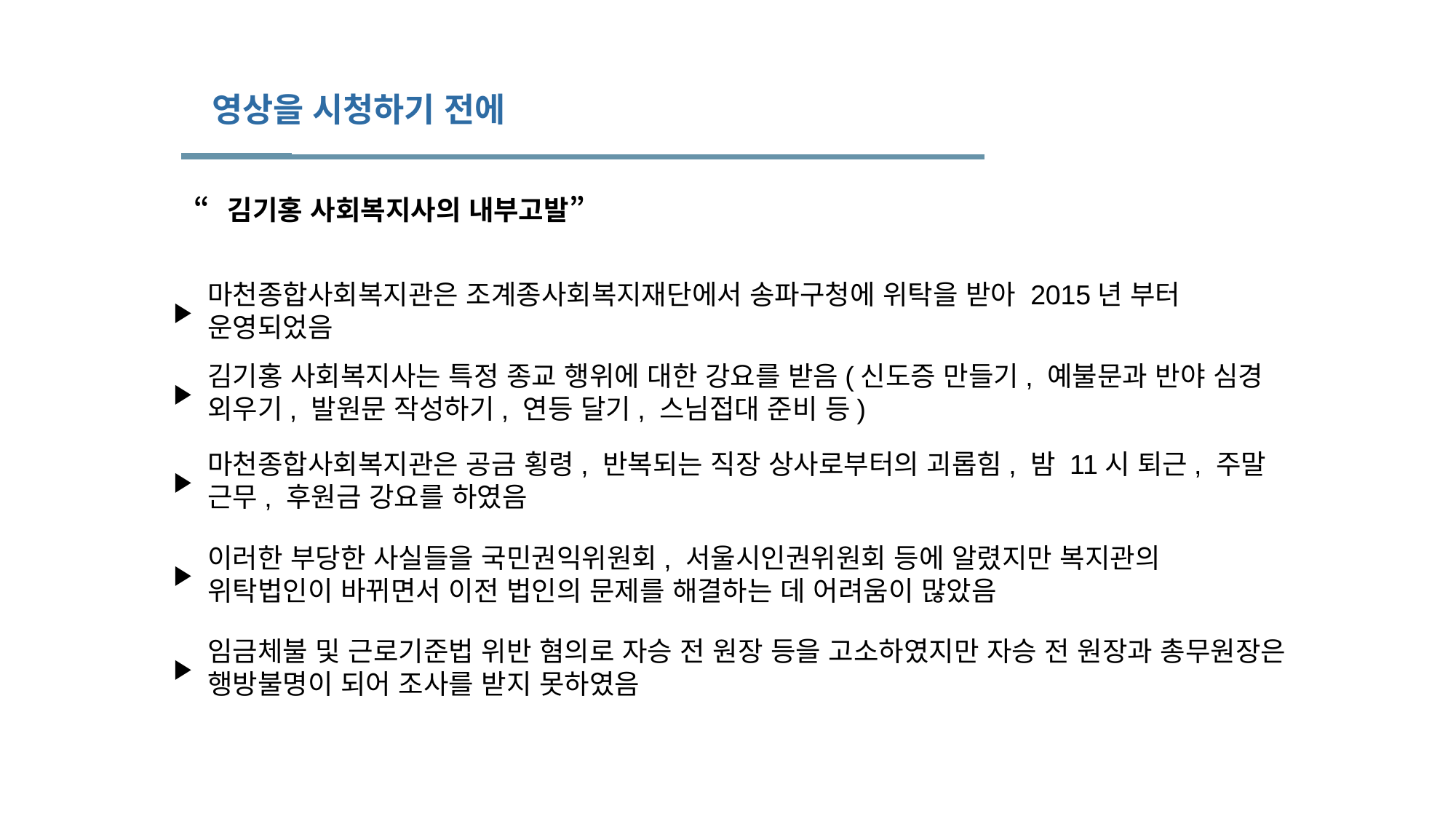

영상을 시청하기 전에

“김기홍 사회복지사의 내부고발”
마천종합사회복지관은 조계종사회복지재단에서 송파구청에 위탁을 받아 2015년 부터 운영되었음
▶
김기홍 사회복지사는 특정 종교 행위에 대한 강요를 받음(신도증 만들기, 예불문과 반야 심경 외우기, 발원문 작성하기, 연등 달기, 스님접대 준비 등)
▶
마천종합사회복지관은 공금 횡령, 반복되는 직장 상사로부터의 괴롭힘, 밤 11시 퇴근, 주말 근무, 후원금 강요를 하였음
▶
이러한 부당한 사실들을 국민권익위원회, 서울시인권위원회 등에 알렸지만 복지관의 위탁법인이 바뀌면서 이전 법인의 문제를 해결하는 데 어려움이 많았음
▶
임금체불 및 근로기준법 위반 혐의로 자승 전 원장 등을 고소하였지만 자승 전 원장과 총무원장은 행방불명이 되어 조사를 받지 못하였음
▶